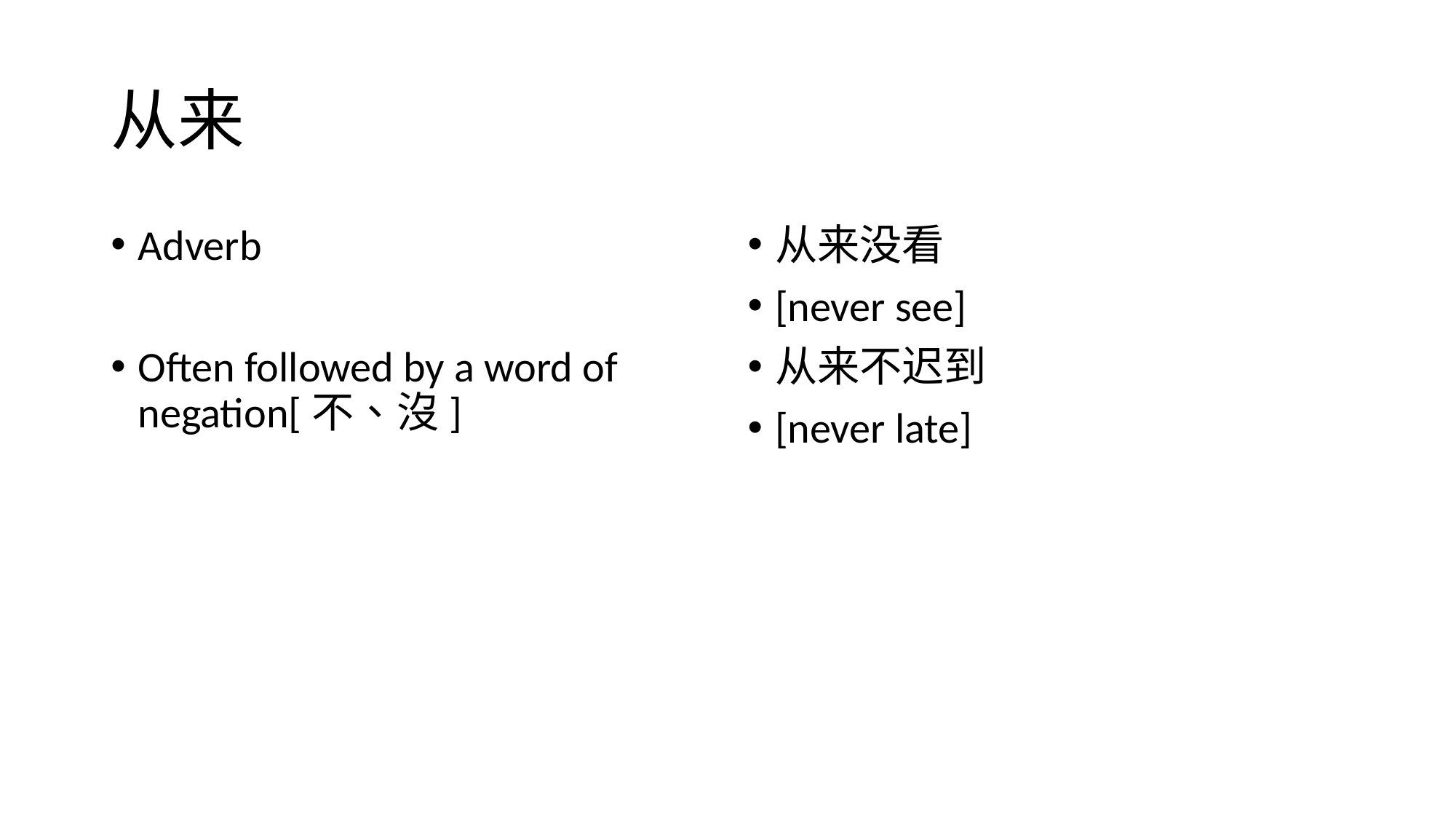

# 从来
Adverb

Often followed by a word of negation[不、沒]
从来没看
[never see]
从来不迟到
[never late]